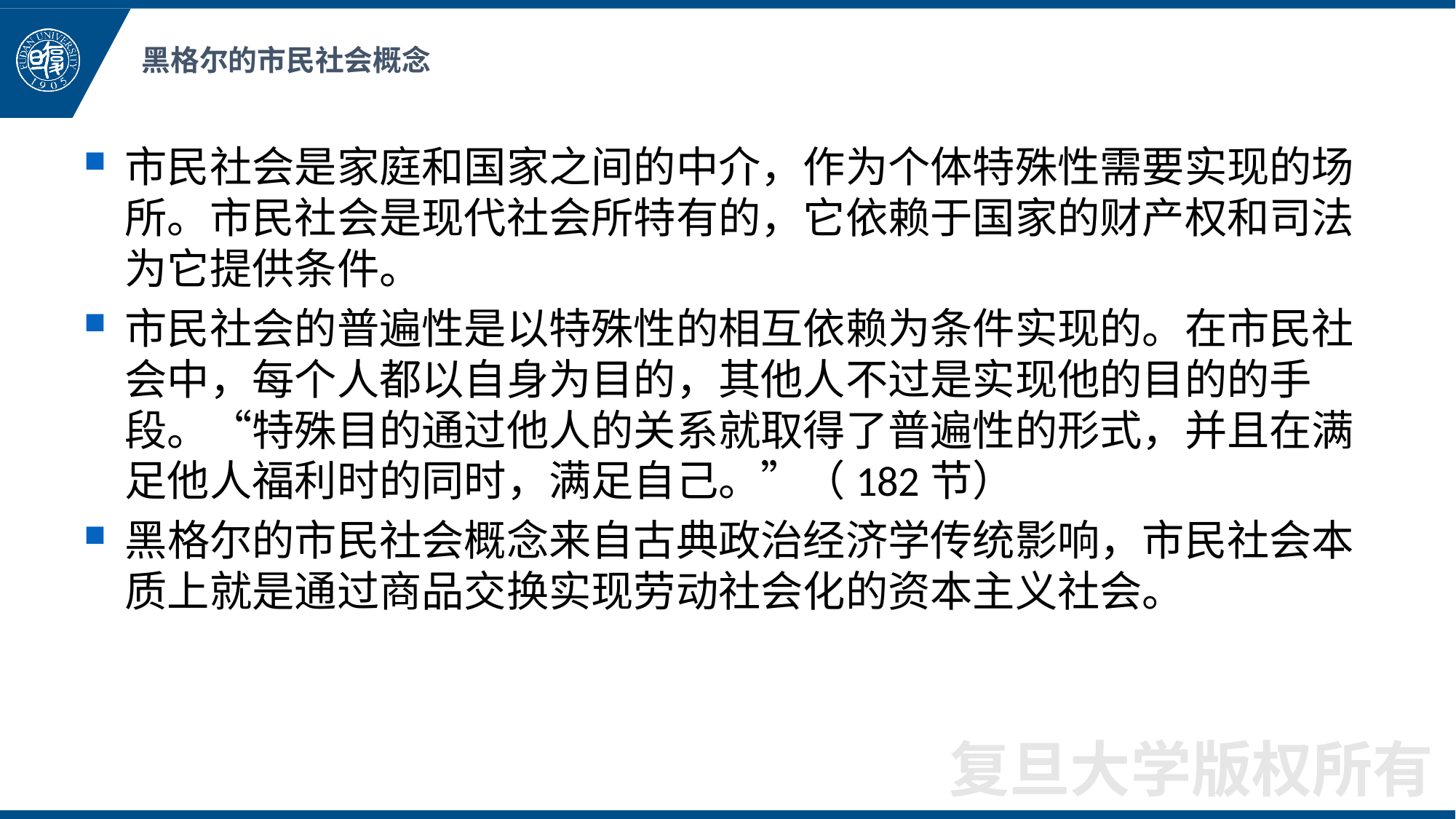

# 黑格尔的市民社会概念
市民社会是家庭和国家之间的中介，作为个体特殊性需要实现的场所。市民社会是现代社会所特有的，它依赖于国家的财产权和司法为它提供条件。
市民社会的普遍性是以特殊性的相互依赖为条件实现的。在市民社会中，每个人都以自身为目的，其他人不过是实现他的目的的手段。“特殊目的通过他人的关系就取得了普遍性的形式，并且在满足他人福利时的同时，满足自己。”（182节）
黑格尔的市民社会概念来自古典政治经济学传统影响，市民社会本质上就是通过商品交换实现劳动社会化的资本主义社会。